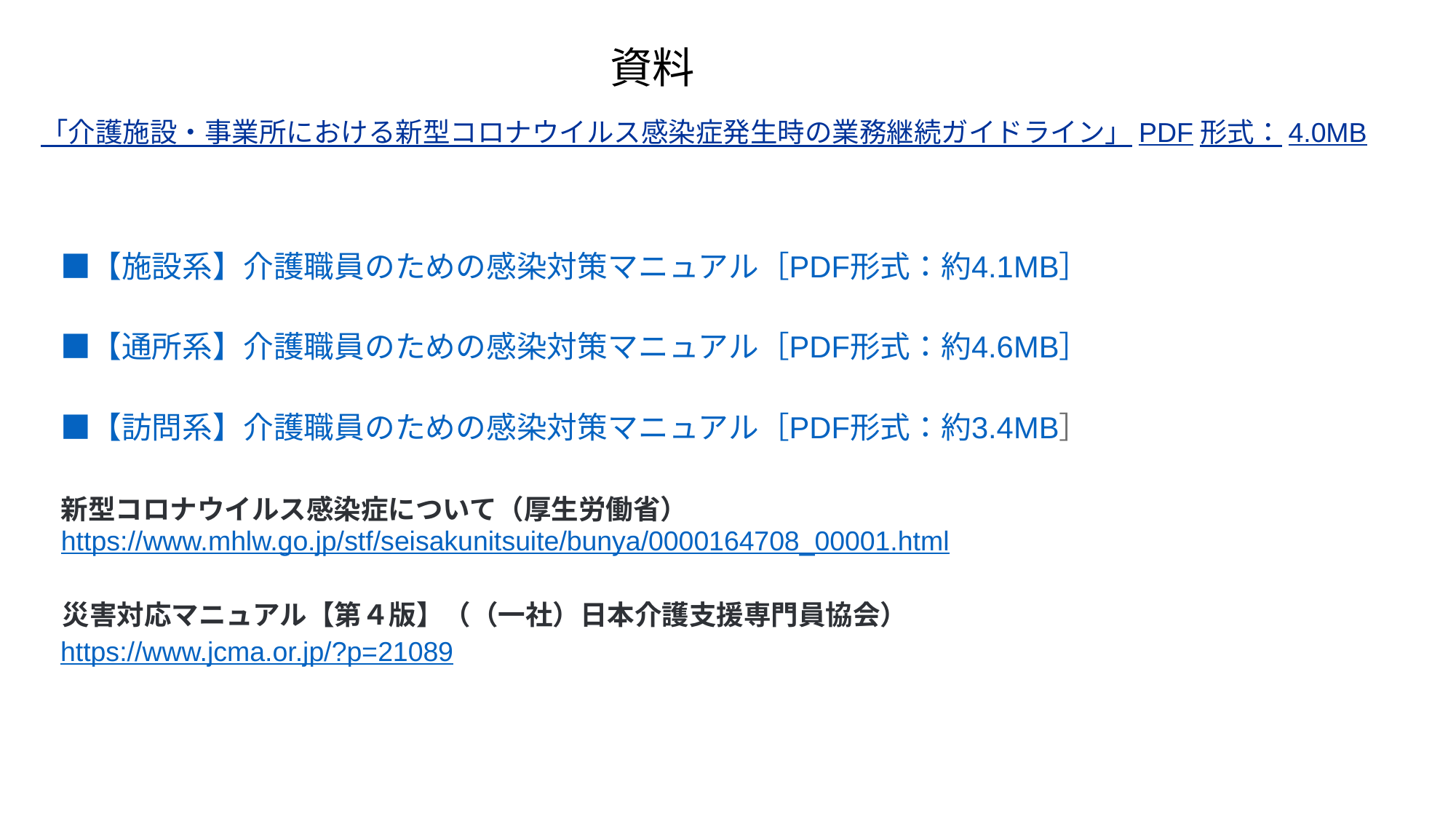

資料
「介護施設・事業所における新型コロナウイルス感染症発生時の業務継続ガイドライン」PDF形式：4.0MB

■【施設系】介護職員のための感染対策マニュアル［PDF形式：約4.1MB］

■【通所系】介護職員のための感染対策マニュアル［PDF形式：約4.6MB］

■【訪問系】介護職員のための感染対策マニュアル［PDF形式：約3.4MB］
新型コロナウイルス感染症について（厚生労働省）
https://www.mhlw.go.jp/stf/seisakunitsuite/bunya/0000164708_00001.html

災害対応マニュアル【第４版】（（一社）日本介護支援専門員協会）
https://www.jcma.or.jp/?p=21089